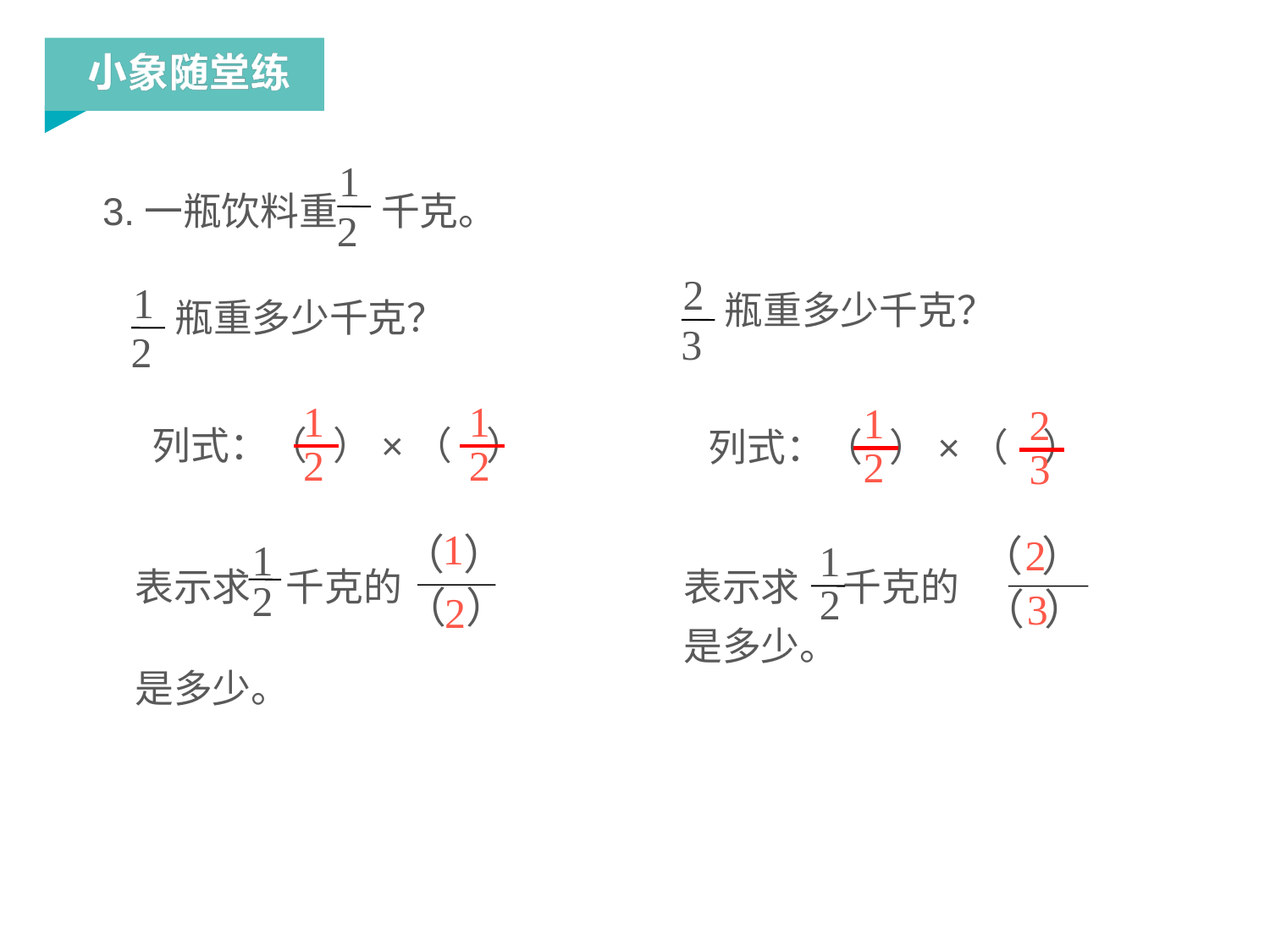

1

2

3.一瓶饮料重     千克。
2

3

瓶重多少千克？
1

2

瓶重多少千克？
1
2
1
2
1
2
2
3
列式：（   ）×（    ）
列式：（   ）×（    ）
1
（  ）
（  ）

1
2

表示求    千克的
是多少。
2
（  ）
（  ）

1
2

表示求     千克的
是多少。
3
2